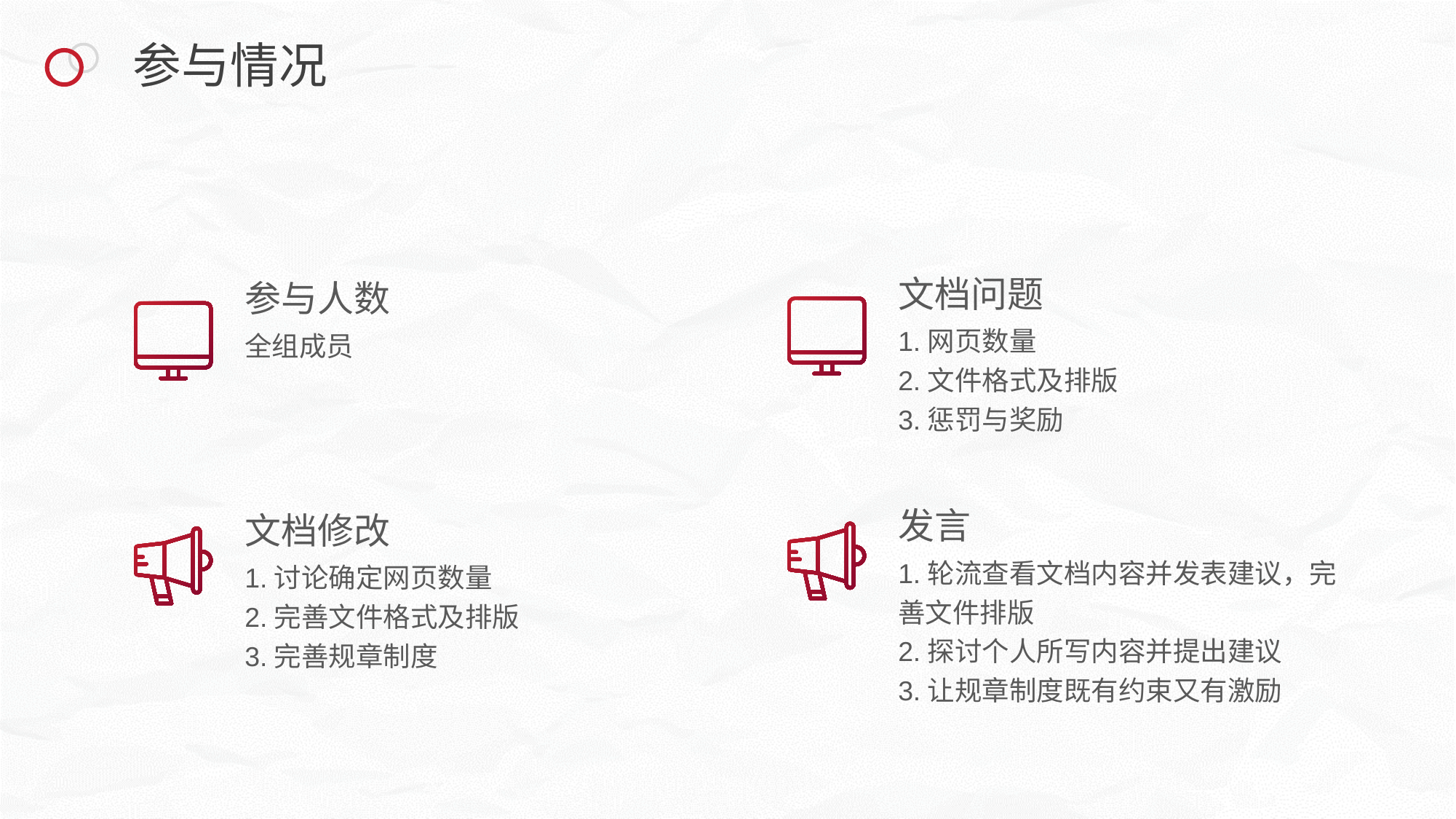

参与情况

文档问题
参与人数

1.网页数量
2.文件格式及排版
3.惩罚与奖励
全组成员
发言
文档修改

1.轮流查看文档内容并发表建议，完善文件排版
2.探讨个人所写内容并提出建议
3.让规章制度既有约束又有激励
1.讨论确定网页数量
2.完善文件格式及排版
3.完善规章制度